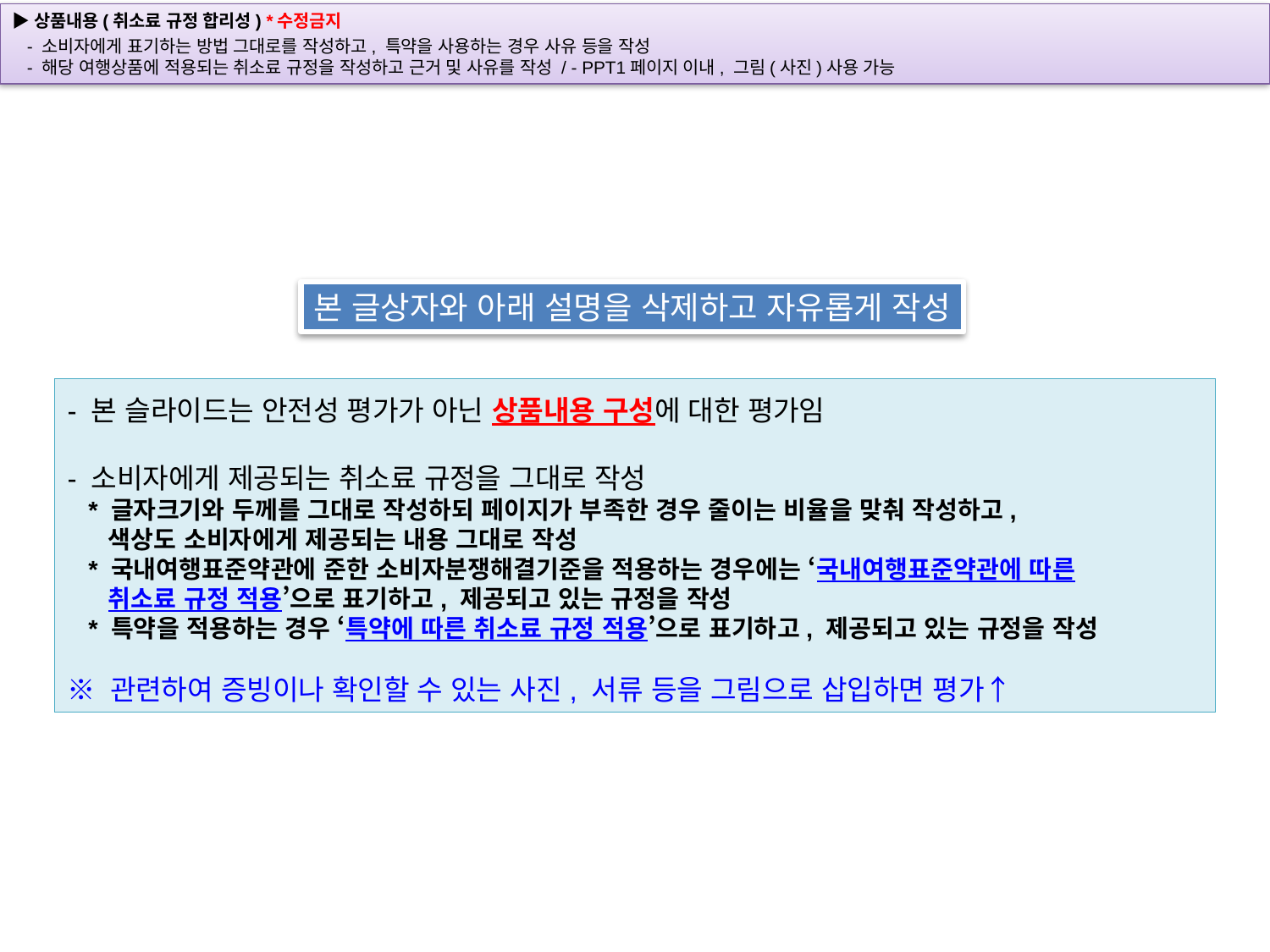

본 글상자와 아래 설명을 삭제하고 자유롭게 작성

- 본 슬라이드는 안전성 평가가 아닌 상품내용 구성에 대한 평가임

- 소비자에게 제공되는 취소료 규정을 그대로 작성
   * 글자크기와 두께를 그대로 작성하되 페이지가 부족한 경우 줄이는 비율을 맞춰 작성하고,
     색상도 소비자에게 제공되는 내용 그대로 작성
   * 국내여행표준약관에 준한 소비자분쟁해결기준을 적용하는 경우에는 ‘국내여행표준약관에 따른
     취소료 규정 적용’으로 표기하고, 제공되고 있는 규정을 작성
   * 특약을 적용하는 경우 ‘특약에 따른 취소료 규정 적용’으로 표기하고, 제공되고 있는 규정을 작성

※ 관련하여 증빙이나 확인할 수 있는 사진, 서류 등을 그림으로 삽입하면 평가↑